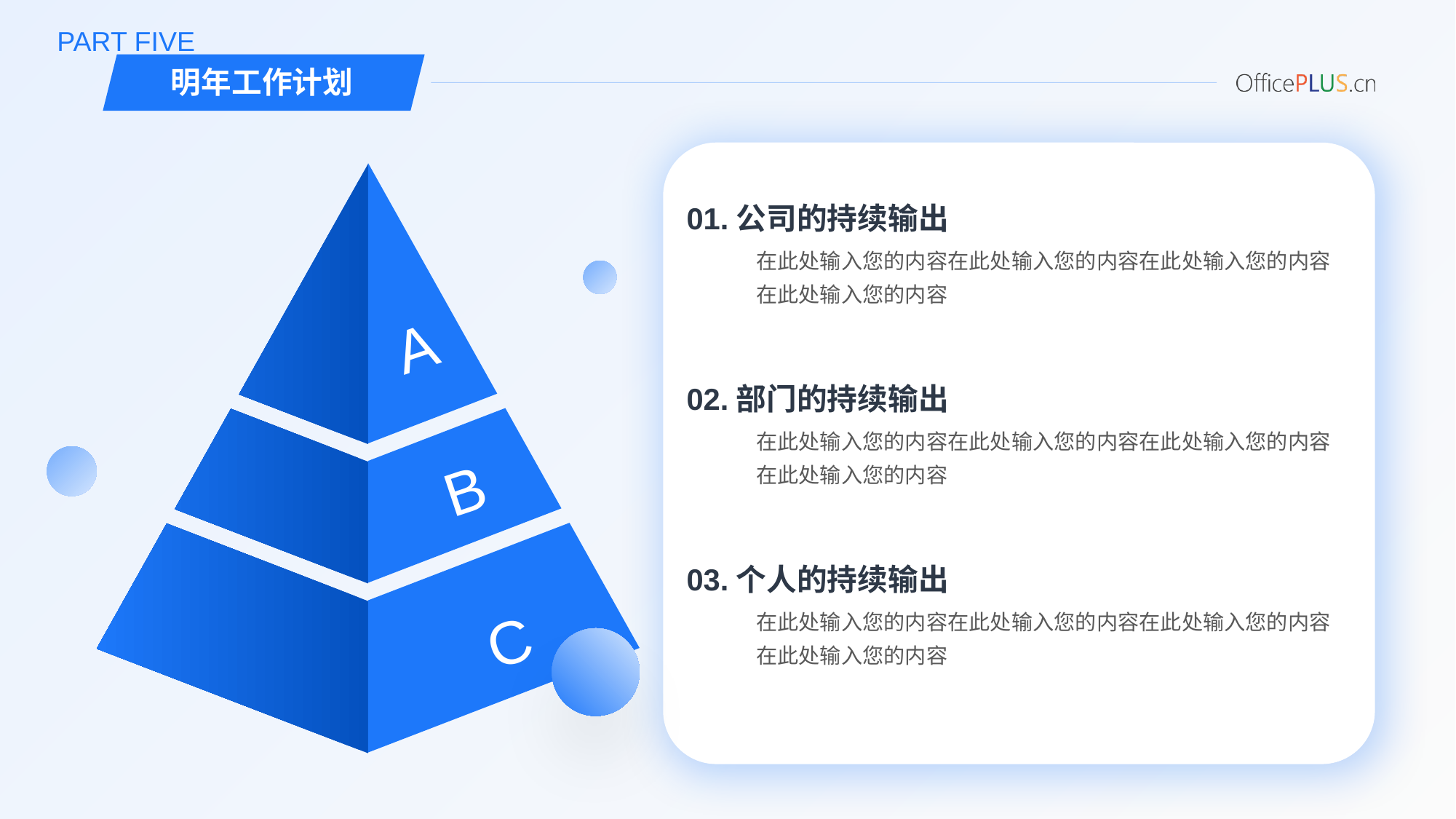

PART FIVE
明年工作计划

01.公司的持续输出
在此处输入您的内容在此处输入您的内容在此处输入您的内容在此处输入您的内容

A
02.部门的持续输出
在此处输入您的内容在此处输入您的内容在此处输入您的内容在此处输入您的内容
B

03.个人的持续输出
在此处输入您的内容在此处输入您的内容在此处输入您的内容在此处输入您的内容
C